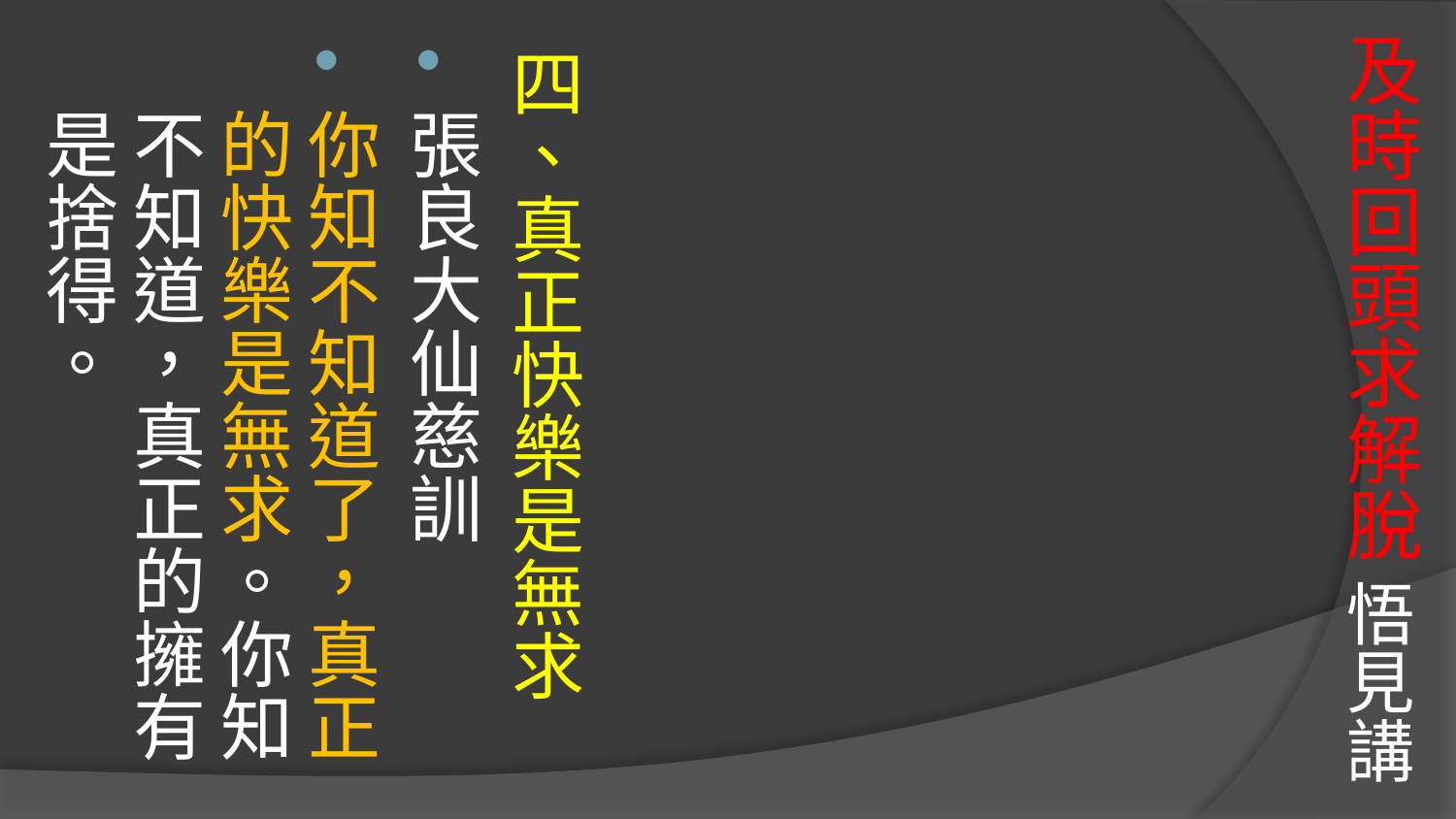

# 及時回頭求解脫 悟見講
四、真正快樂是無求
張良大仙慈訓
你知不知道了，真正的快樂是無求。你知不知道，真正的擁有是捨得。